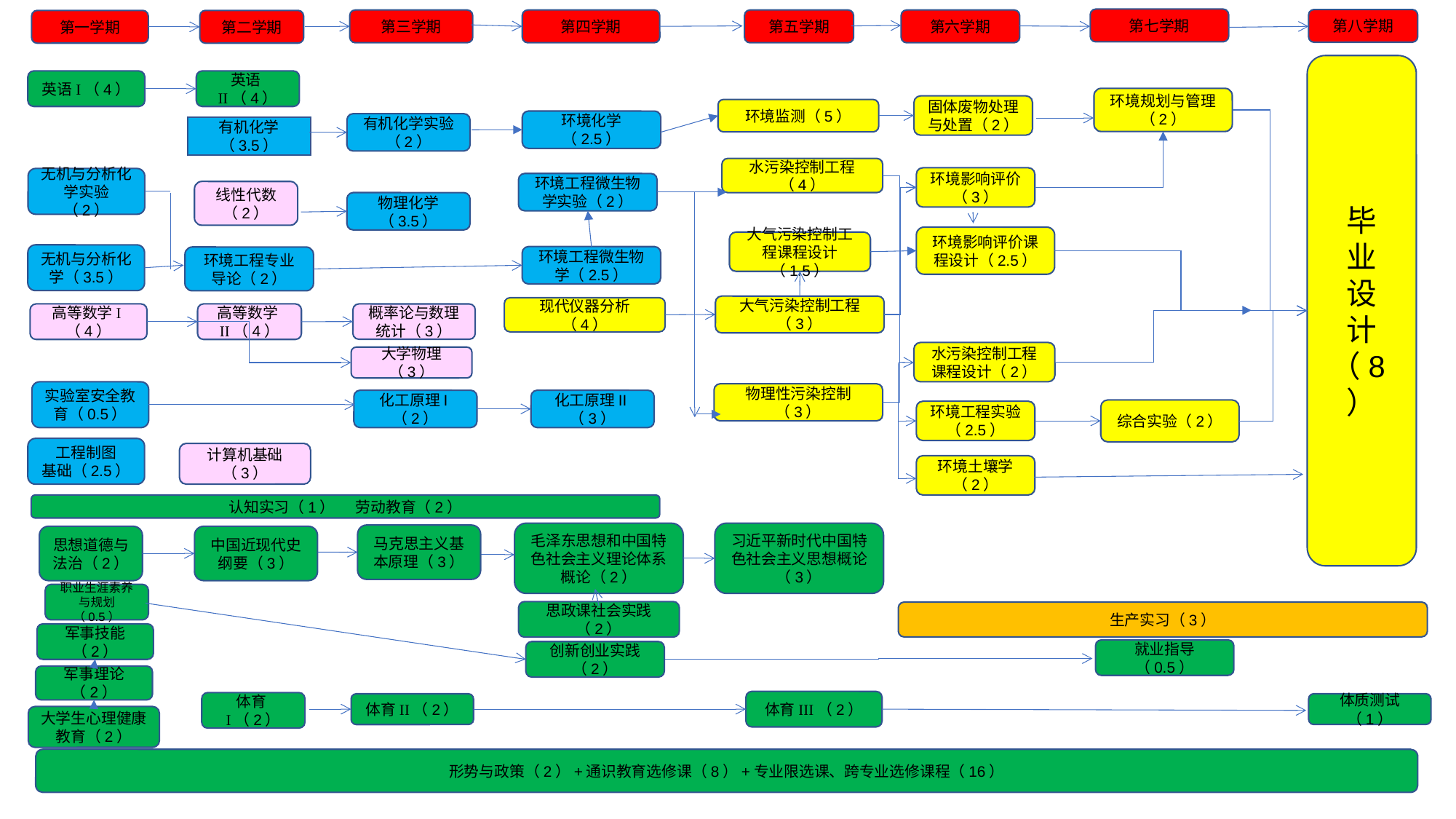

第七学期
第八学期
第三学期
第四学期
第五学期
第六学期
第一学期
第二学期
毕
业
设
计
（8）
英语I（4）
英语II（4）
环境规划与管理（2）
固体废物处理与处置（2）
环境监测（5）
环境化学（2.5）
有机化学实验（2）
有机化学（3.5）
水污染控制工程（4）
环境影响评价（3）
无机与分析化学实验（2）
环境工程微生物学实验（2）
线性代数（2）
物理化学（3.5）
环境影响评价课程设计（2.5）
大气污染控制工程课程设计（1.5）
无机与分析化学（3.5）
环境工程微生物学（2.5）
环境工程专业导论（2）
大气污染控制工程（3）
现代仪器分析（4）
高等数学I（4）
高等数学II（4）
概率论与数理统计（3）
水污染控制工程课程设计（2）
大学物理（3）
实验室安全教育（0.5）
物理性污染控制（3）
化工原理I（2）
化工原理II（3）
综合实验（2）
环境工程实验（2.5）
工程制图
基础（2.5）
计算机基础（3）
环境土壤学（2）
认知实习（1）      劳动教育（2）
毛泽东思想和中国特色社会主义理论体系概论（2）
习近平新时代中国特色社会主义思想概论（3）
马克思主义基本原理（3）
思想道德与法治（2）
中国近现代史纲要（3）
职业生涯素养与规划（0.5）
思政课社会实践（2）
生产实习（3）
军事技能（2）
就业指导（0.5）
创新创业实践（2）
军事理论（2）
体育III（2）
体育I（2）
体质测试（1）
体育II（2）
大学生心理健康教育（2）
形势与政策（2）+通识教育选修课（8）+专业限选课、跨专业选修课程（16）